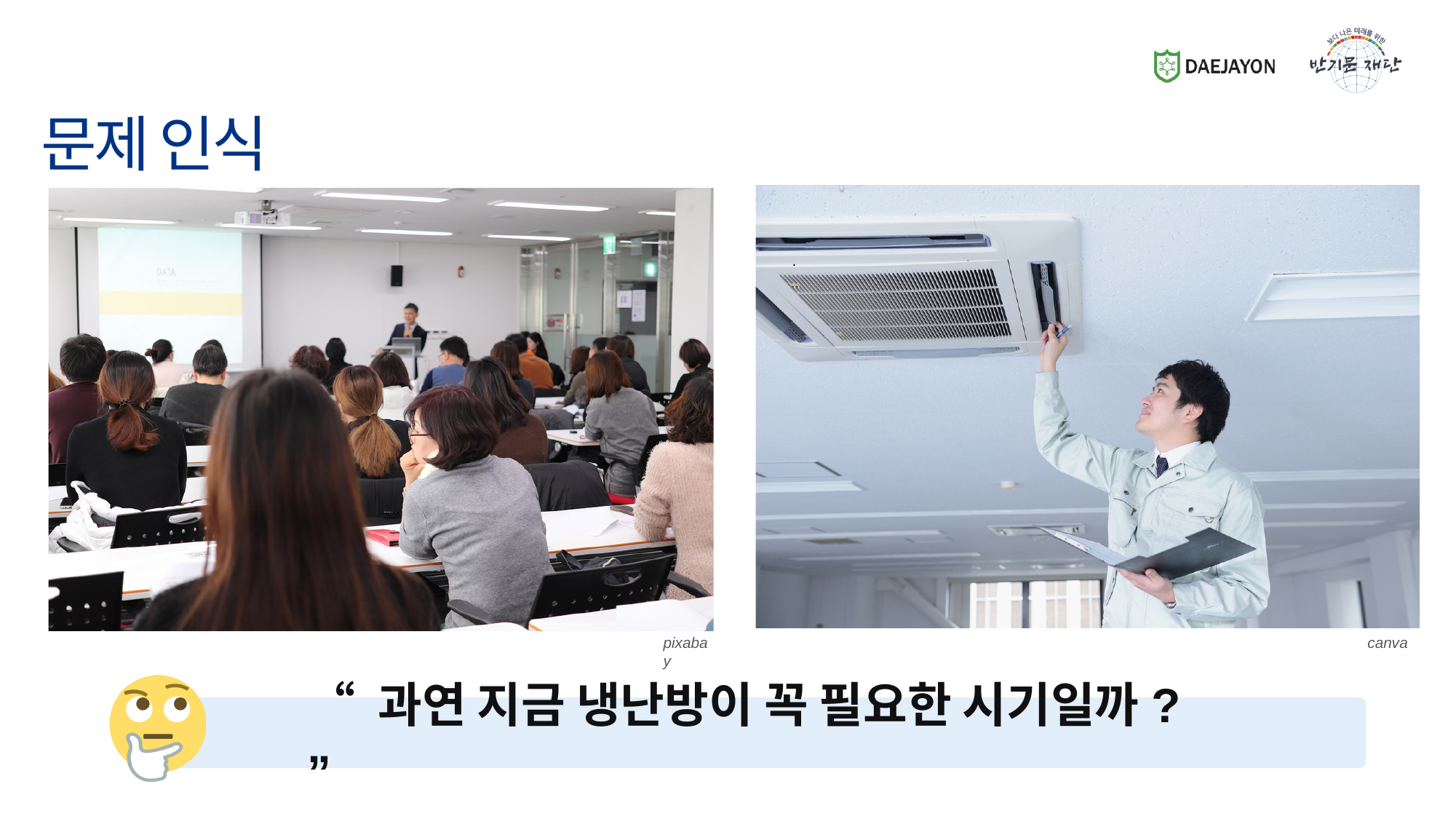

문제 인식

pixabay
canva

“ 과연 지금 냉난방이 꼭 필요한 시기일까? ”